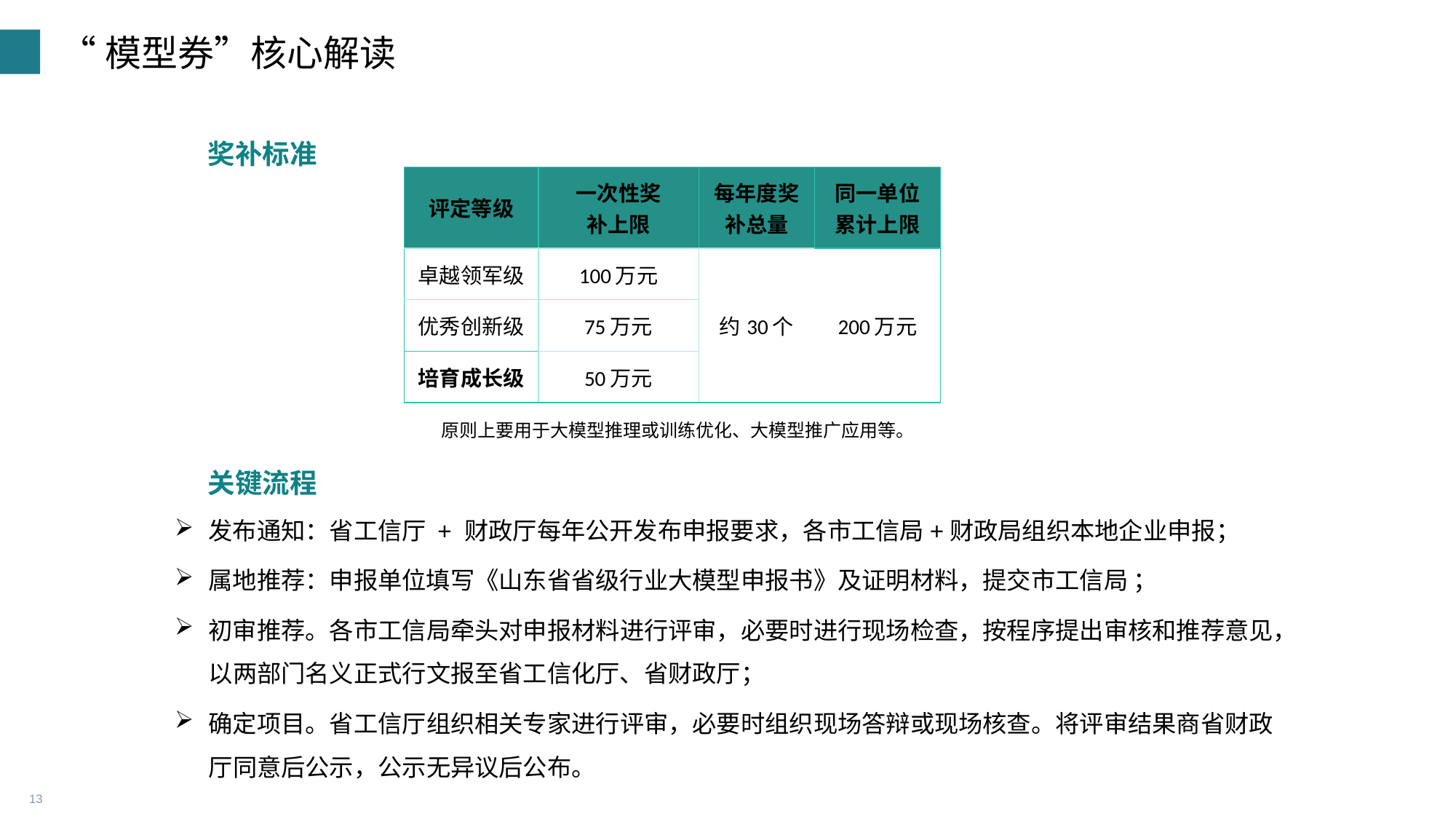

# “模型券”核心解读
奖补标准
| 评定等级 | 一次性奖 补上限 | 每年度奖补总量 | 同一单位 累计上限 |
| --- | --- | --- | --- |
| 卓越领军级 | 100万元 | 约30个 | 200万元 |
| 优秀创新级 | 75万元 |  |  |
| 培育成长级 | 50万元 |  |  |
  原则上要用于大模型推理或训练优化、大模型推广应用等。
关键流程
发布通知：省工信厅 + 财政厅每年公开发布申报要求，各市工信局+财政局组织本地企业申报；
属地推荐：申报单位填写《山东省省级行业大模型申报书》及证明材料，提交市工信局 ；
初审推荐。各市工信局牵头对申报材料进行评审，必要时进行现场检查，按程序提出审核和推荐意见，以两部门名义正式行文报至省工信化厅、省财政厅；
确定项目。省工信厅组织相关专家进行评审，必要时组织现场答辩或现场核查。将评审结果商省财政厅同意后公示，公示无异议后公布。